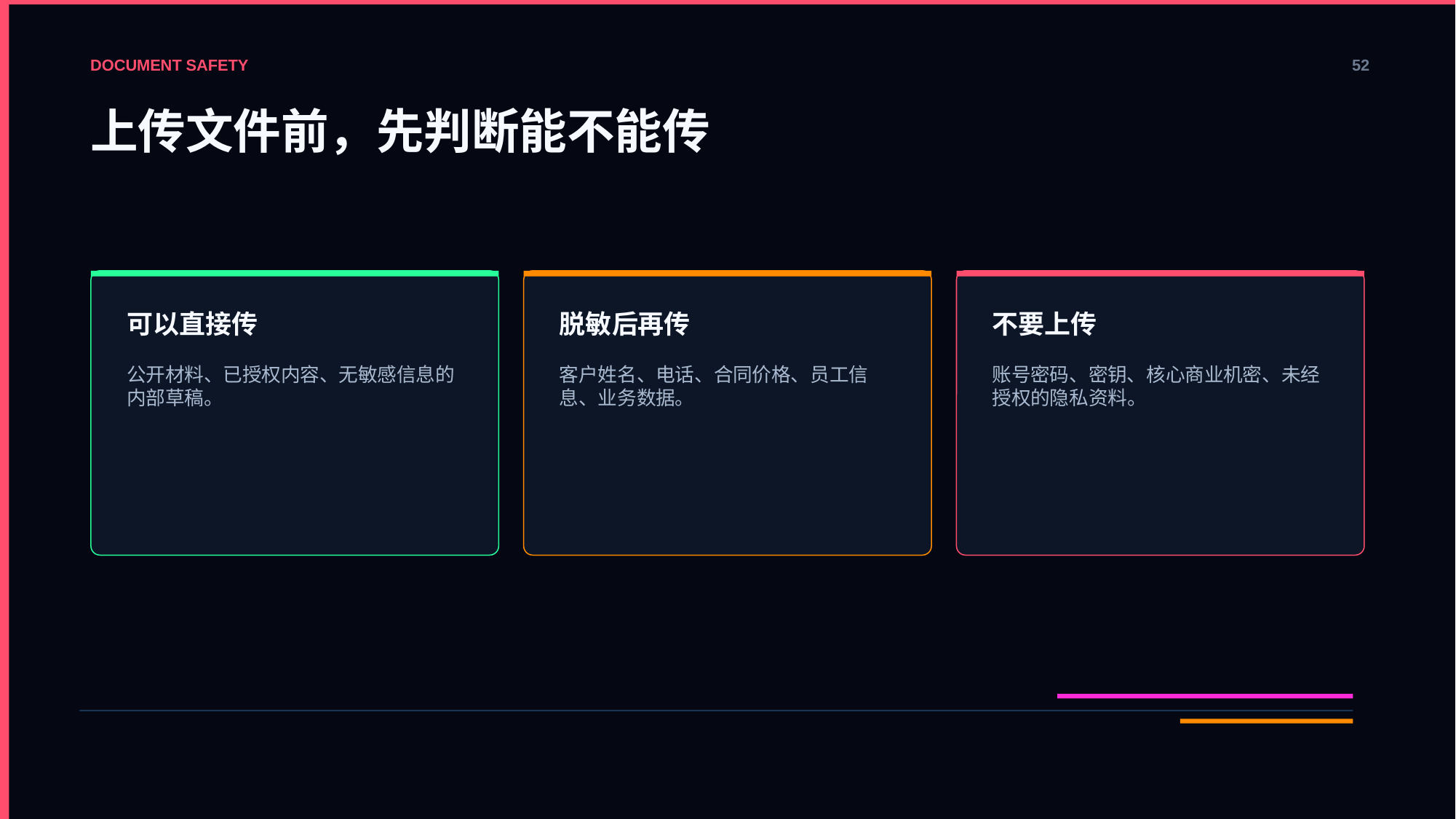

DOCUMENT SAFETY
52
上传文件前，先判断能不能传

可以直接传
脱敏后再传
不要上传
公开材料、已授权内容、无敏感信息的内部草稿。
客户姓名、电话、合同价格、员工信息、业务数据。
账号密码、密钥、核心商业机密、未经授权的隐私资料。